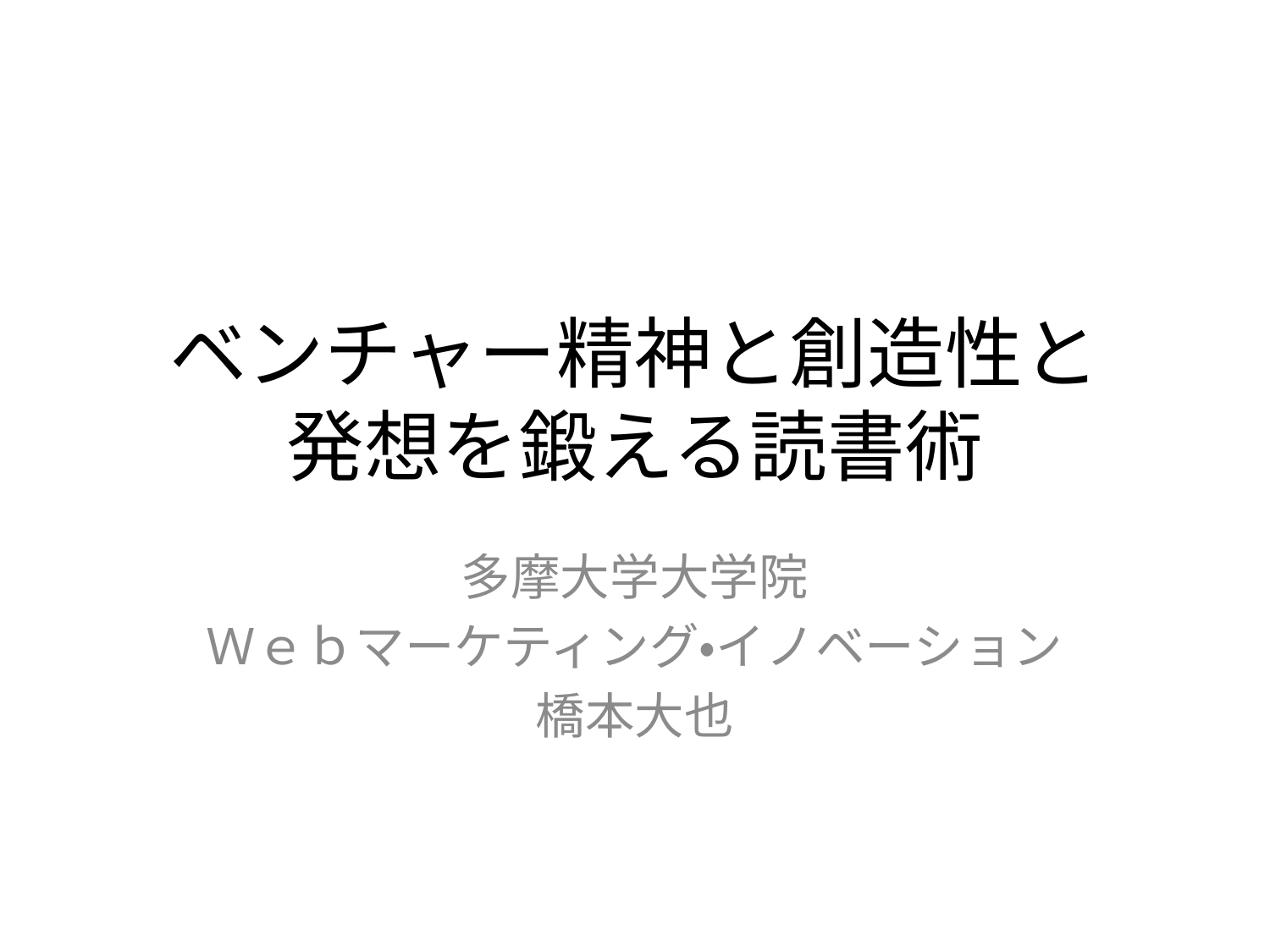

# ベンチャー精神と創造性と 発想を鍛える読書術
多摩大学大学院
Ｗｅｂマーケティング・イノベーション
橋本大也